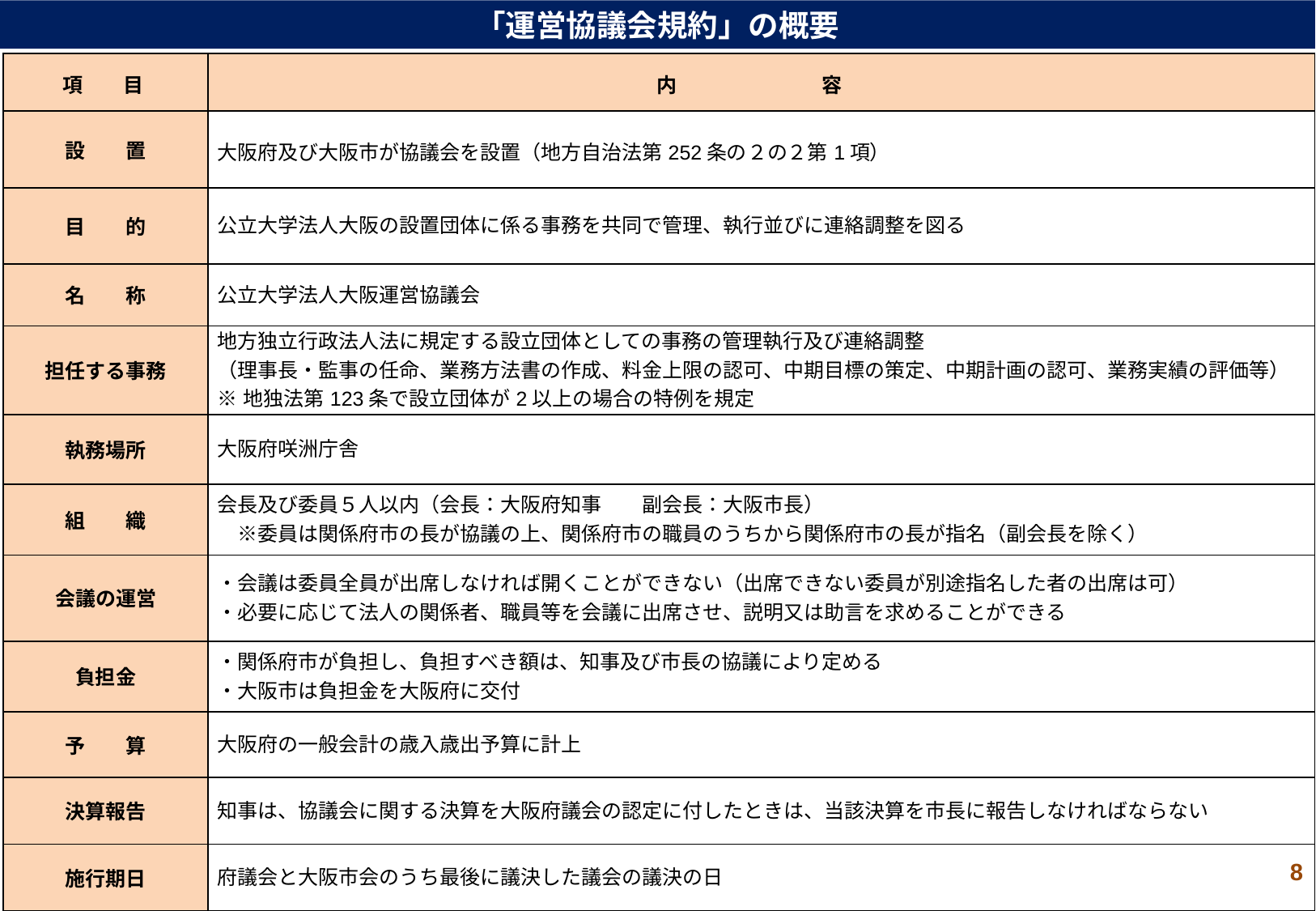

「運営協議会規約」の概要
| 項　　目 | 内 　　　　　 　容 |
| --- | --- |
| 設　　置 | 大阪府及び大阪市が協議会を設置（地方自治法第252条の２の２第1項） |
| 目　　的 | 公立大学法人大阪の設置団体に係る事務を共同で管理、執行並びに連絡調整を図る |
| 名　　称 | 公立大学法人大阪運営協議会 |
| 担任する事務 | 地方独立行政法人法に規定する設立団体としての事務の管理執行及び連絡調整 （理事長・監事の任命、業務方法書の作成、料金上限の認可、中期目標の策定、中期計画の認可、業務実績の評価等） ※地独法第123条で設立団体が2以上の場合の特例を規定 |
| 執務場所 | 大阪府咲洲庁舎 |
| 組　　織 | 会長及び委員５人以内（会長：大阪府知事　　副会長：大阪市長） 　※委員は関係府市の長が協議の上、関係府市の職員のうちから関係府市の長が指名（副会長を除く） |
| 会議の運営 | ・会議は委員全員が出席しなければ開くことができない（出席できない委員が別途指名した者の出席は可） ・必要に応じて法人の関係者、職員等を会議に出席させ、説明又は助言を求めることができる |
| 負担金 | ・関係府市が負担し、負担すべき額は、知事及び市長の協議により定める ・大阪市は負担金を大阪府に交付 |
| 予　　算 | 大阪府の一般会計の歳入歳出予算に計上 |
| 決算報告 | 知事は、協議会に関する決算を大阪府議会の認定に付したときは、当該決算を市長に報告しなければならない |
| 施行期日 | 府議会と大阪市会のうち最後に議決した議会の議決の日 |
8